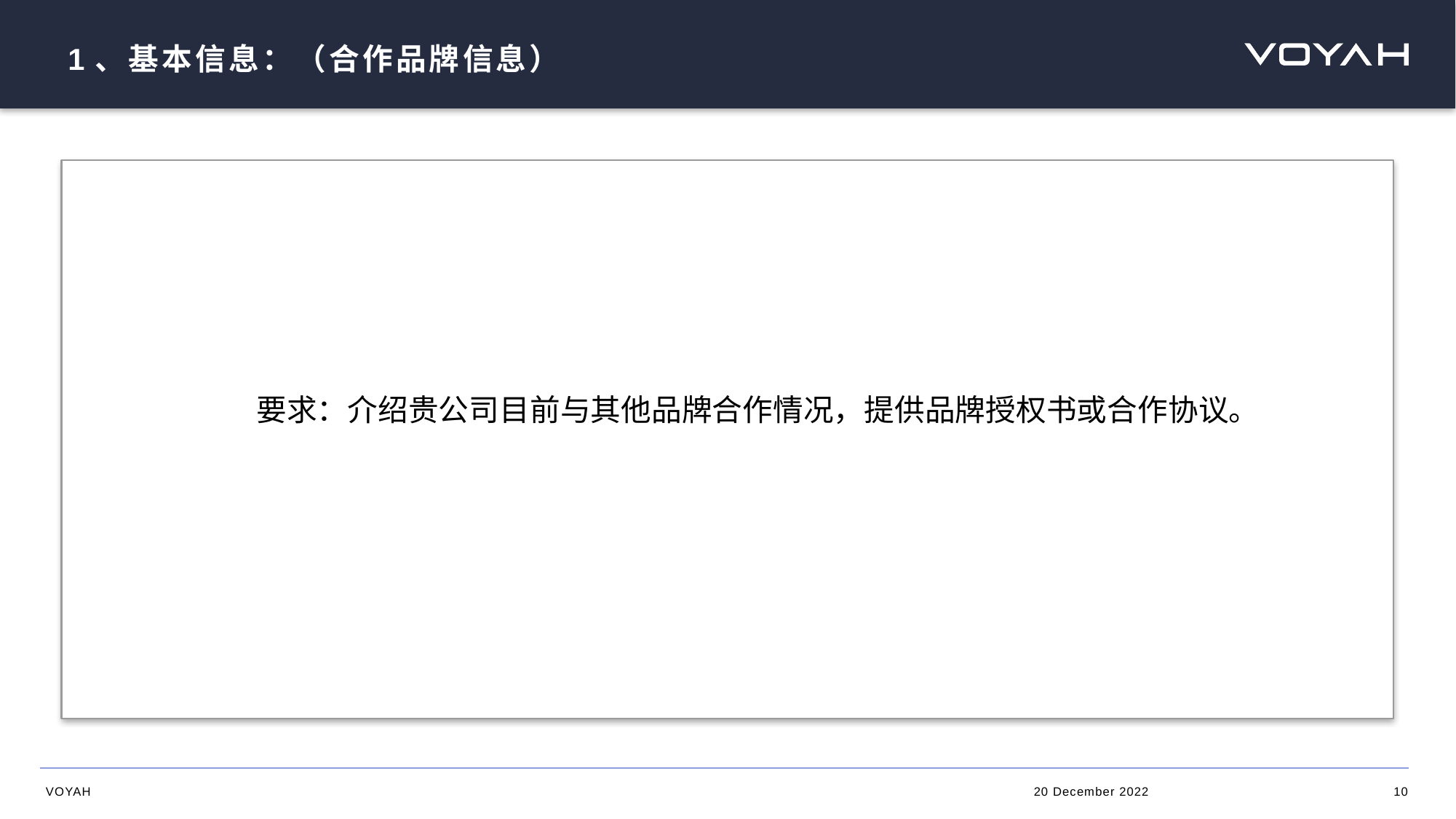

# 1、基本信息：（合作品牌信息）

要求：介绍贵公司目前与其他品牌合作情况，提供品牌授权书或合作协议。